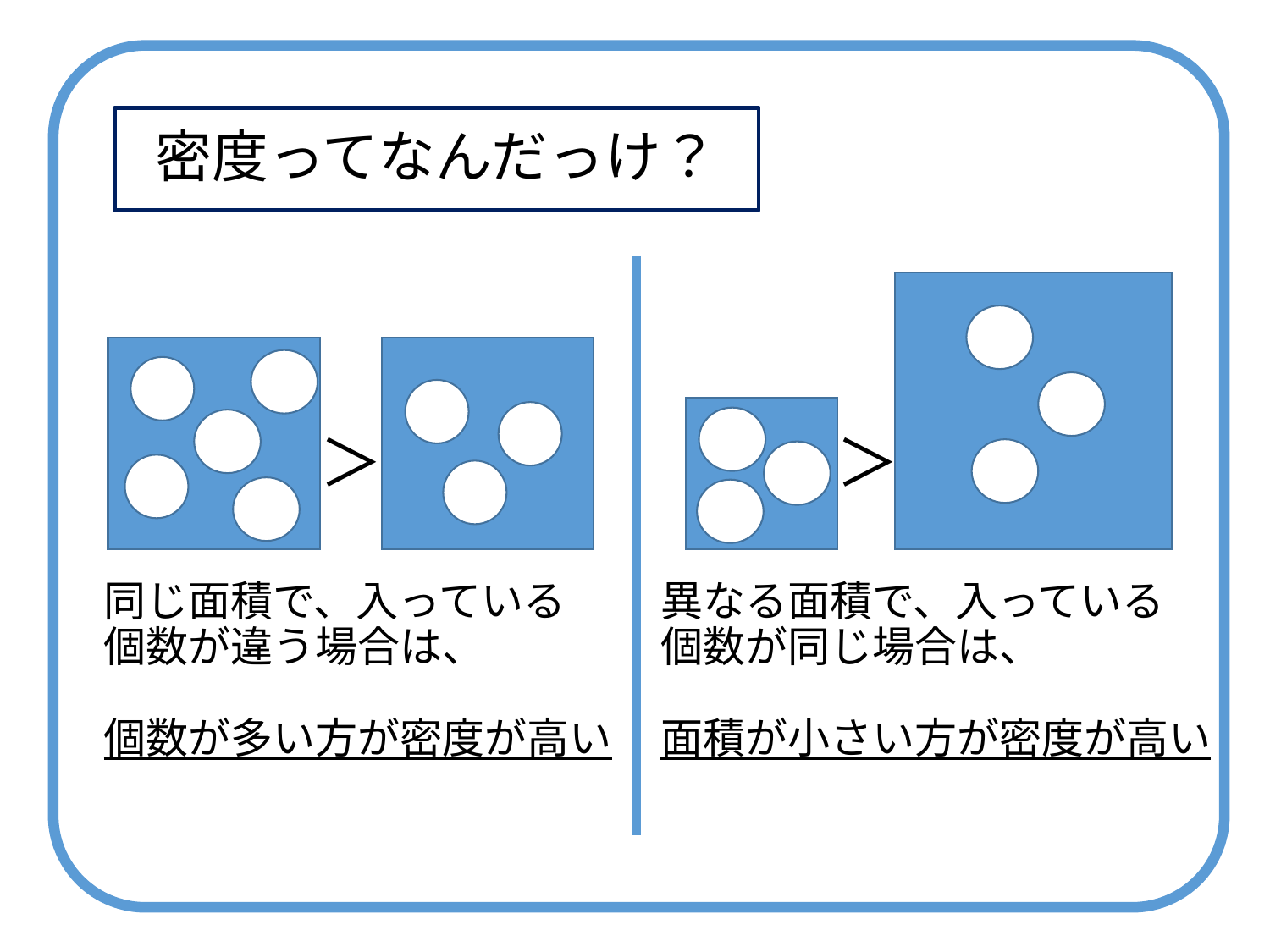

# 密度ってなんだっけ？

＞
＞

同じ面積で、入っている
個数が違う場合は、

個数が多い方が密度が高い
異なる面積で、入っている
個数が同じ場合は、

面積が小さい方が密度が高い